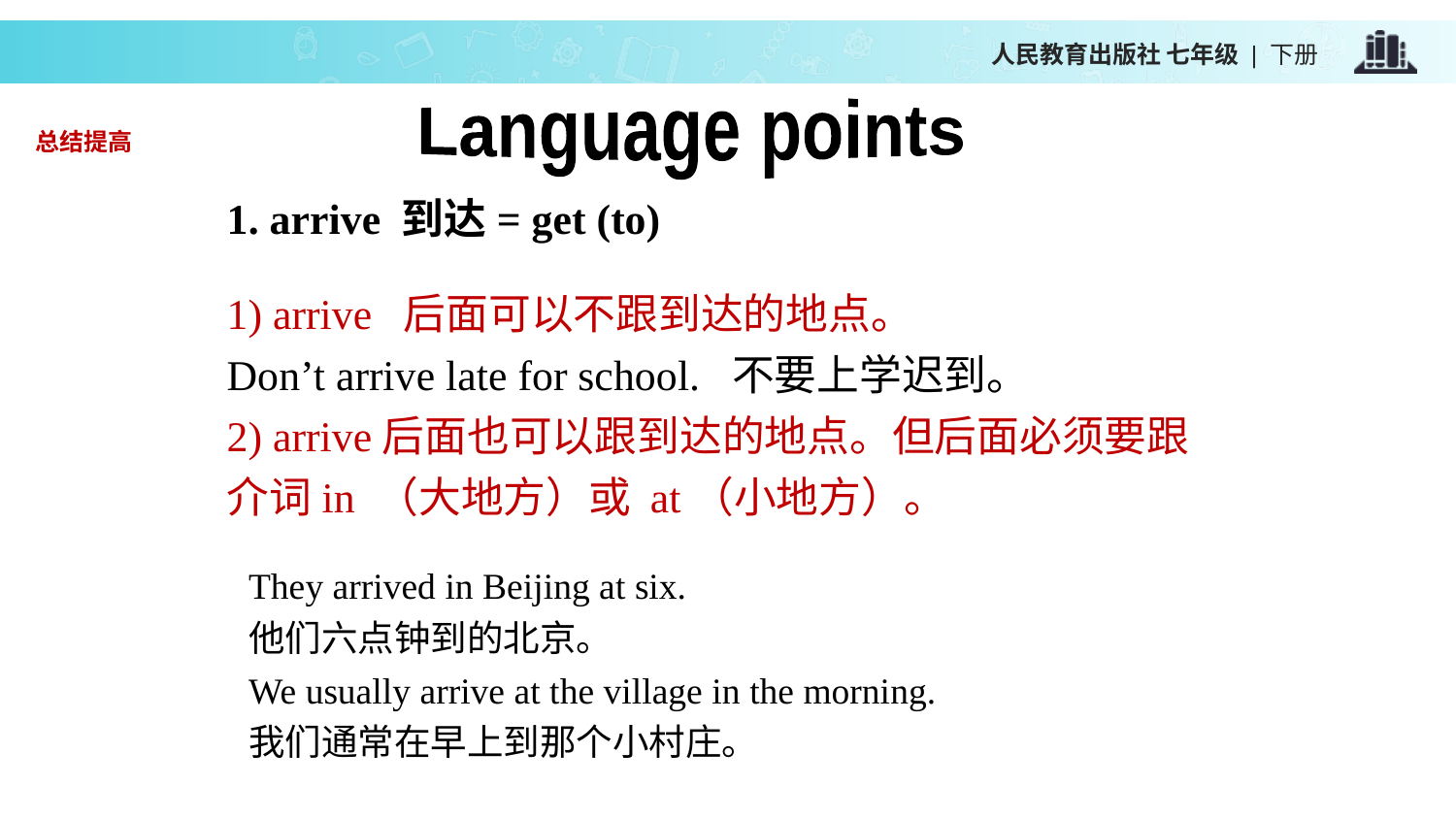

Language points
总结提高
1. arrive 到达= get (to)
1) arrive  后面可以不跟到达的地点。
Don’t arrive late for school.  不要上学迟到。
2) arrive后面也可以跟到达的地点。但后面必须要跟介词in （大地方）或 at（小地方）。
They arrived in Beijing at six.
他们六点钟到的北京。
We usually arrive at the village in the morning.
我们通常在早上到那个小村庄。